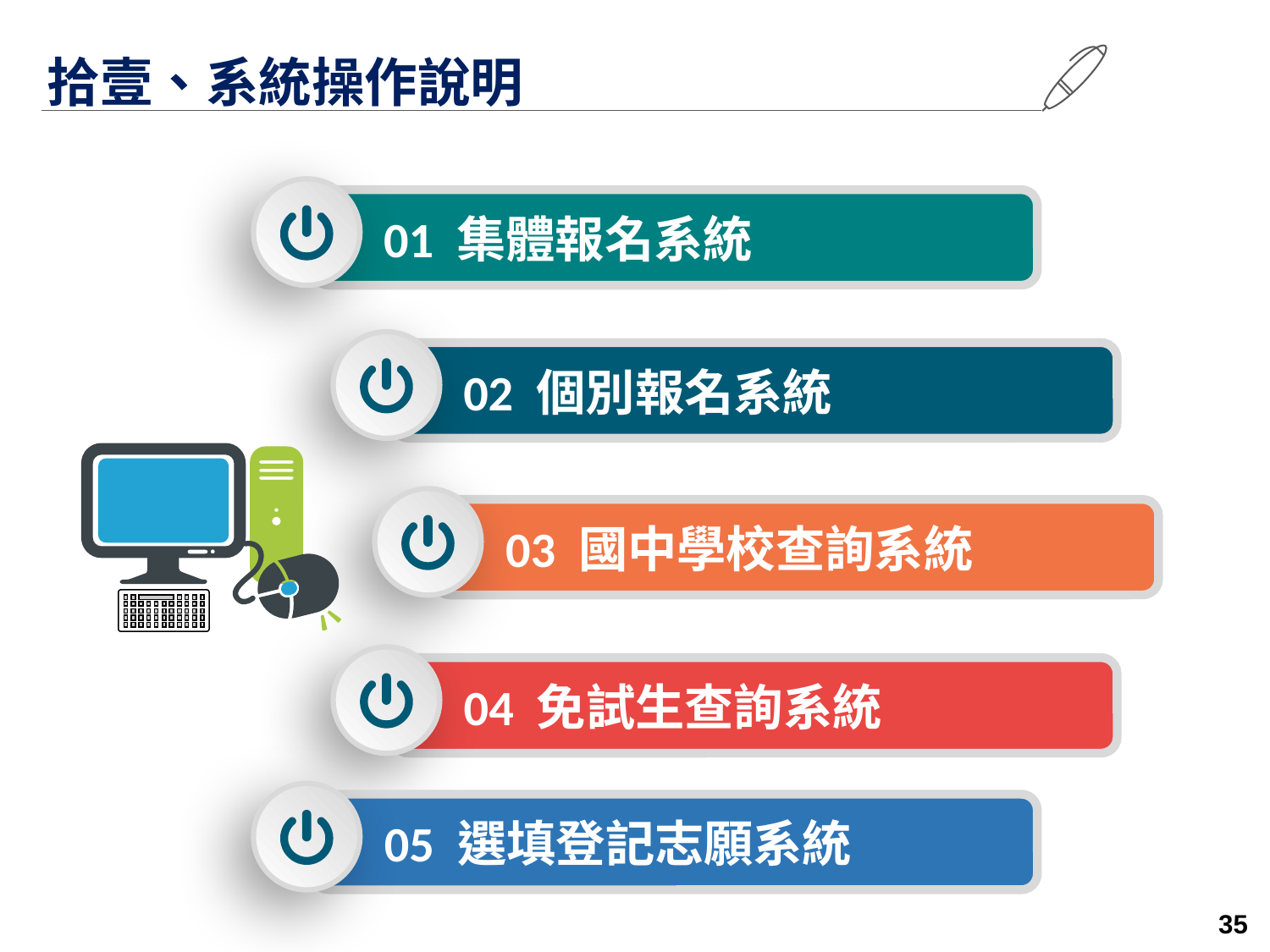

拾壹、系統操作說明

01 集體報名系統

02 個別報名系統

03 國中學校查詢系統

04 免試生查詢系統

05 選填登記志願系統
35